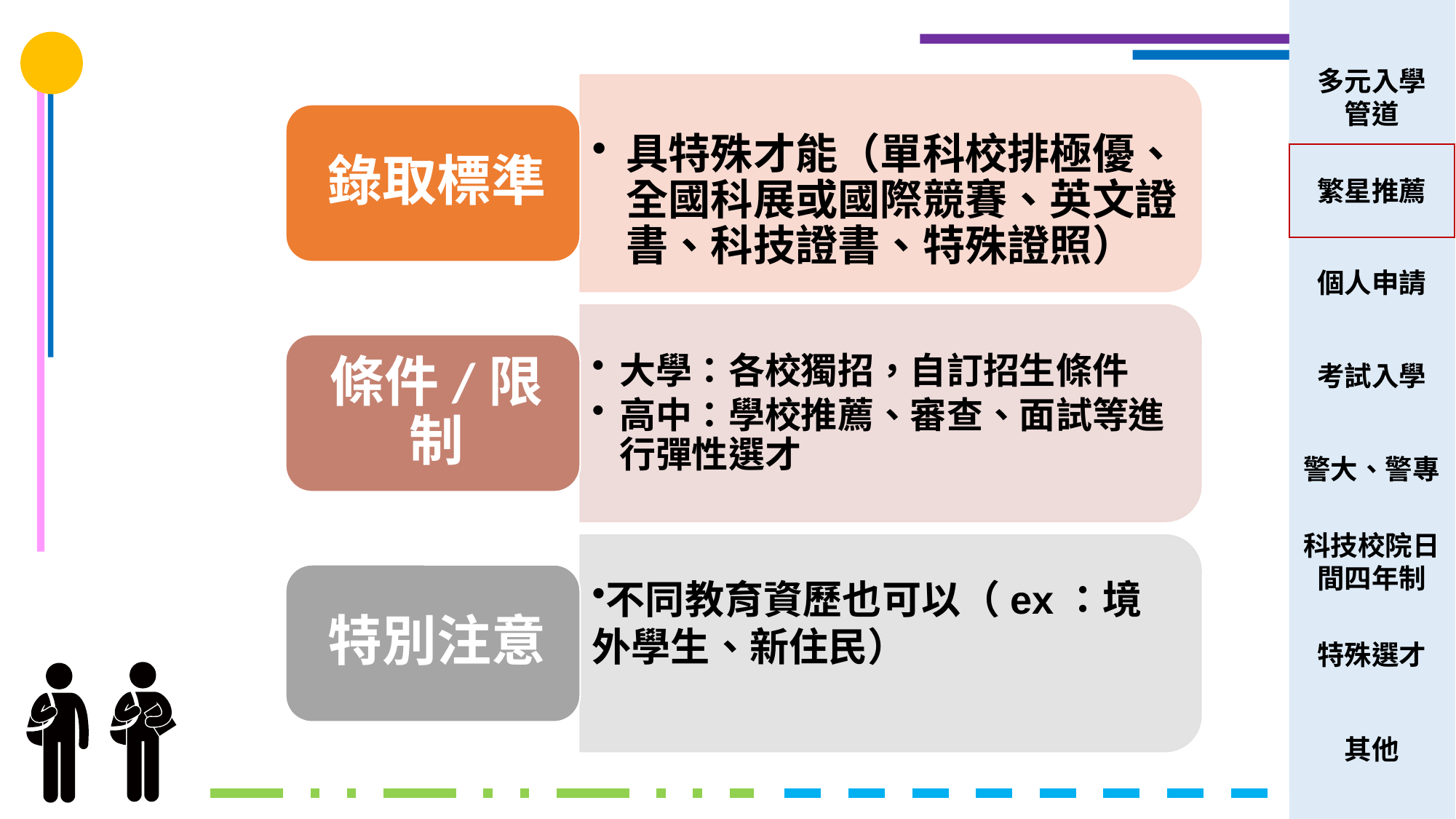

具特殊才能（單科校排極優、全國科展或國際競賽、英文證書、科技證書、特殊證照）
錄取標準

大學：各校獨招，自訂招生條件
高中：學校推薦、審查、面試等進行彈性選才

條件/限制
不同教育資歷也可以（ex：境外學生、新住民）

特別注意